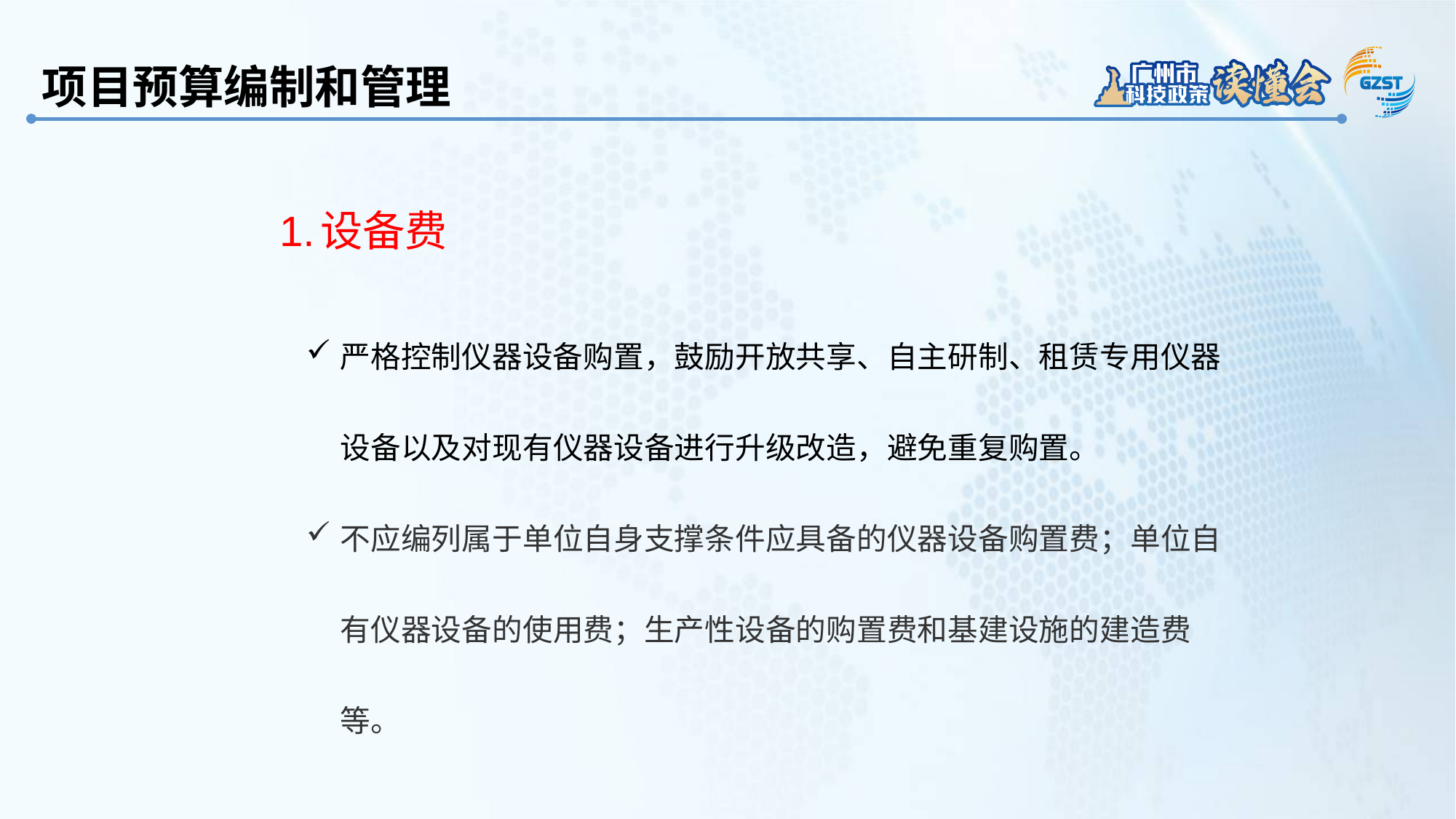

项目预算编制和管理
设备费
严格控制仪器设备购置，鼓励开放共享、自主研制、租赁专用仪器设备以及对现有仪器设备进行升级改造，避免重复购置。
不应编列属于单位自身支撑条件应具备的仪器设备购置费；单位自有仪器设备的使用费；生产性设备的购置费和基建设施的建造费等。